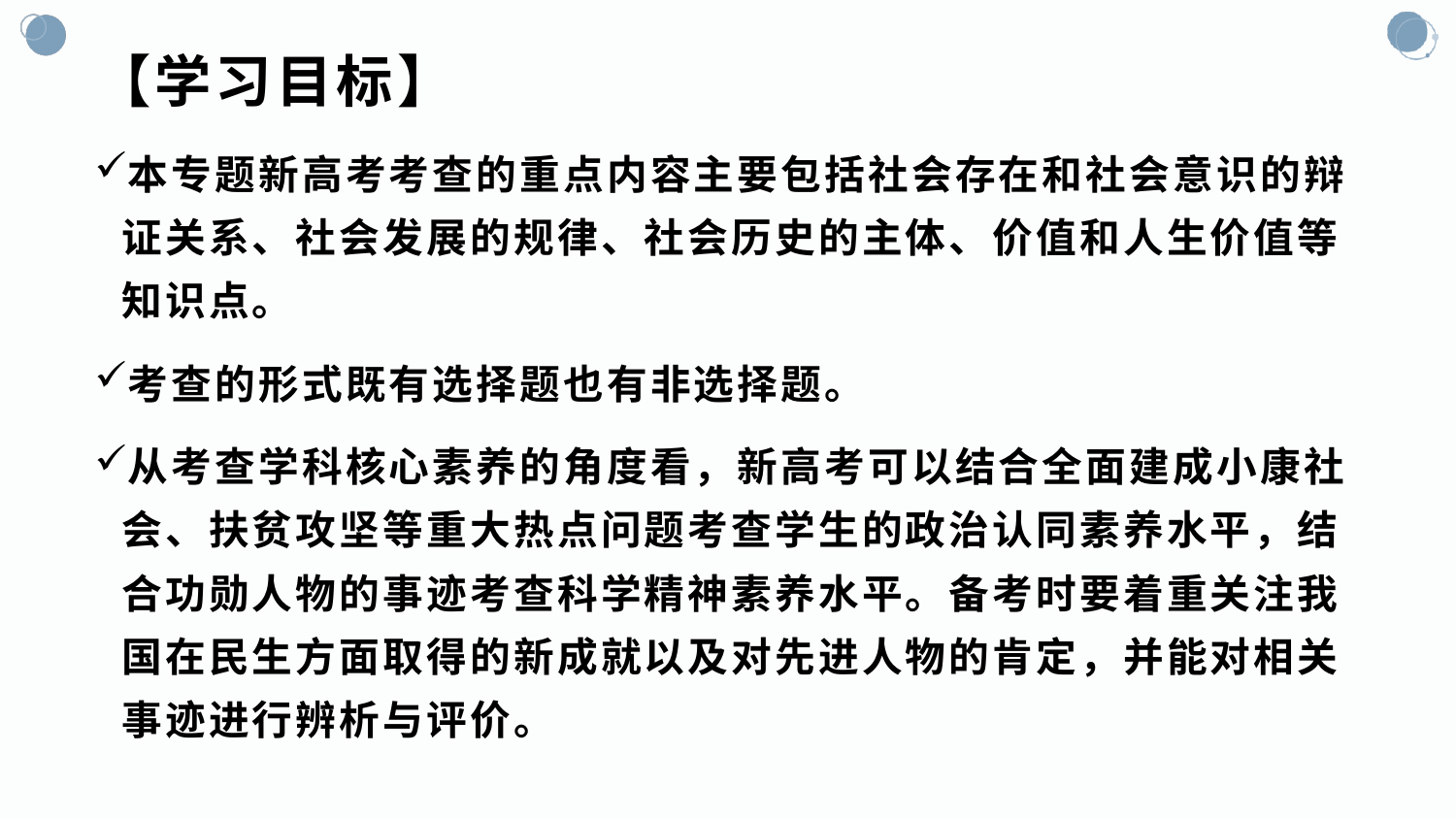

# 【学习目标】
本专题新高考考查的重点内容主要包括社会存在和社会意识的辩证关系、社会发展的规律、社会历史的主体、价值和人生价值等知识点。
考查的形式既有选择题也有非选择题。
从考查学科核心素养的角度看，新高考可以结合全面建成小康社会、扶贫攻坚等重大热点问题考查学生的政治认同素养水平，结合功勋人物的事迹考查科学精神素养水平。备考时要着重关注我国在民生方面取得的新成就以及对先进人物的肯定，并能对相关事迹进行辨析与评价。